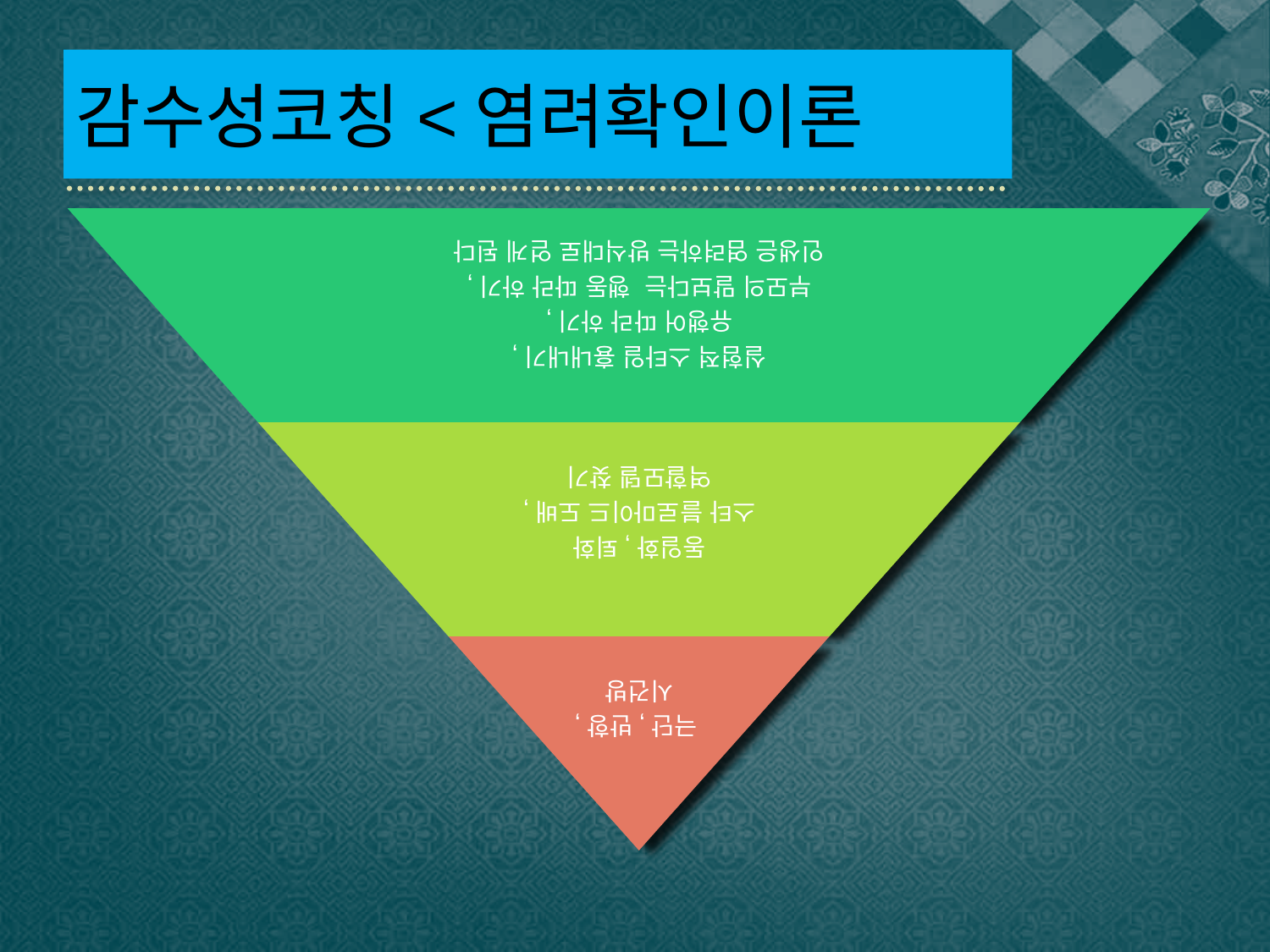

# 감수성코칭<염려확인이론
실험적 스타일 흉내내기,
유행어 따라 하기,
부모의 말보다는  행동 따라 하기,
인생은 염려하는 방식대로 얻게 된다
동일화,퇴화
스타 블로마이드 도배,
역할모델 찾기
극단,반항,
시건방